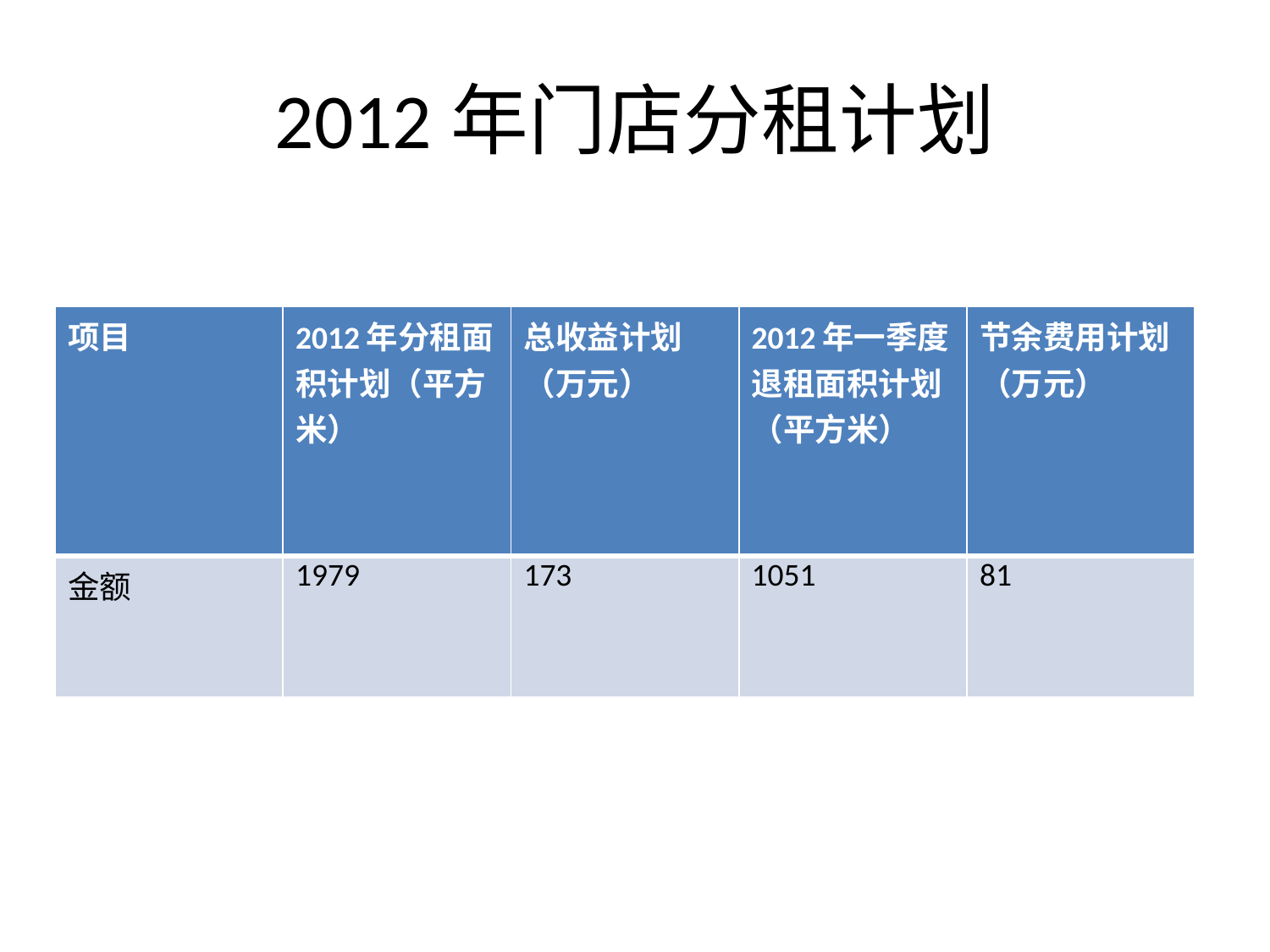

# 2012年门店分租计划
| 项目 | 2012年分租面积计划（平方米） | 总收益计划（万元） | 2012年一季度退租面积计划（平方米） | 节余费用计划（万元） |
| --- | --- | --- | --- | --- |
| 金额 | 1979 | 173 | 1051 | 81 |